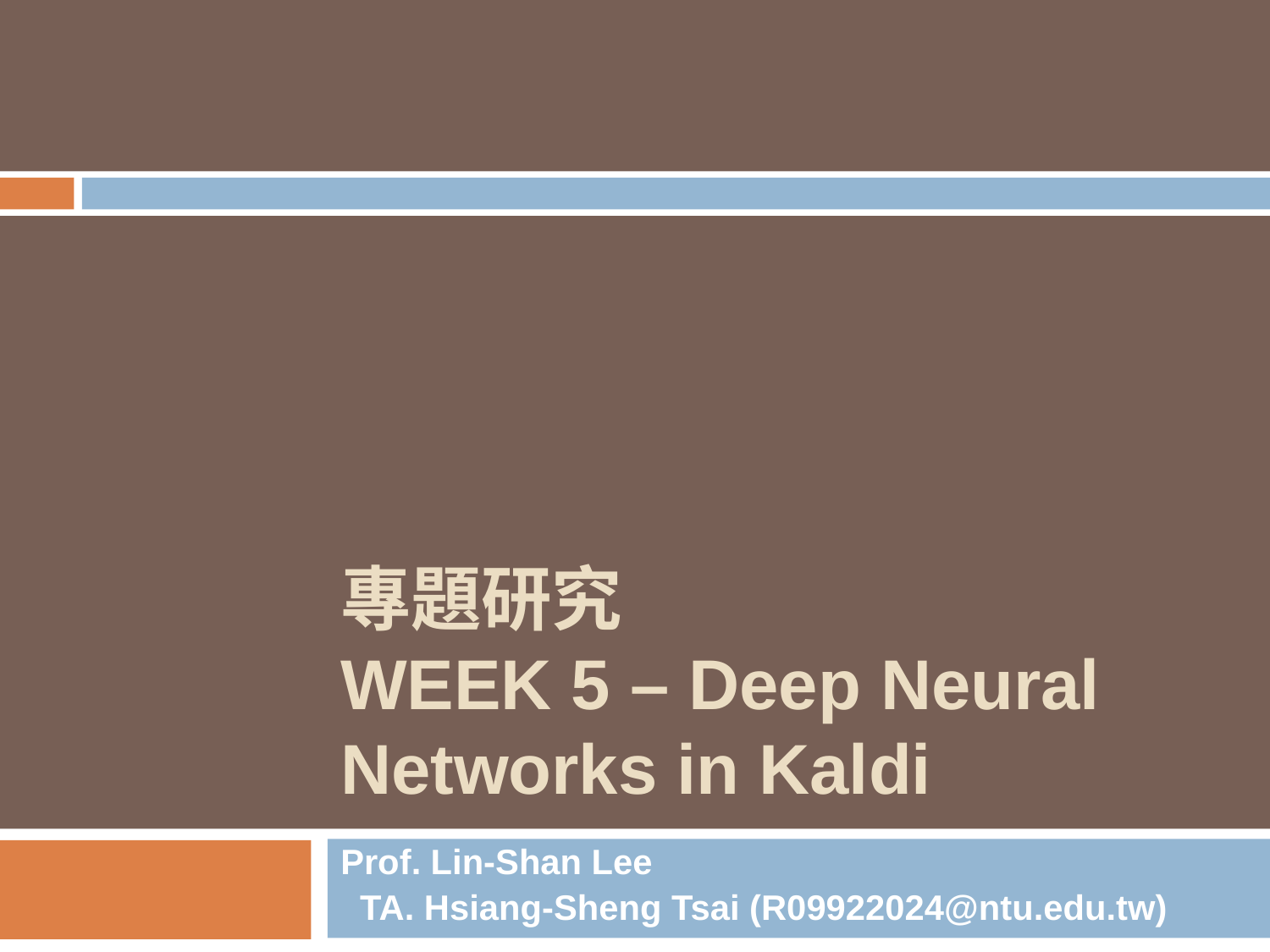

專題研究
WEEK 5 – Deep Neural Networks in Kaldi
Prof. Lin-Shan Lee
  TA. Hsiang-Sheng Tsai (R09922024@ntu.edu.tw)